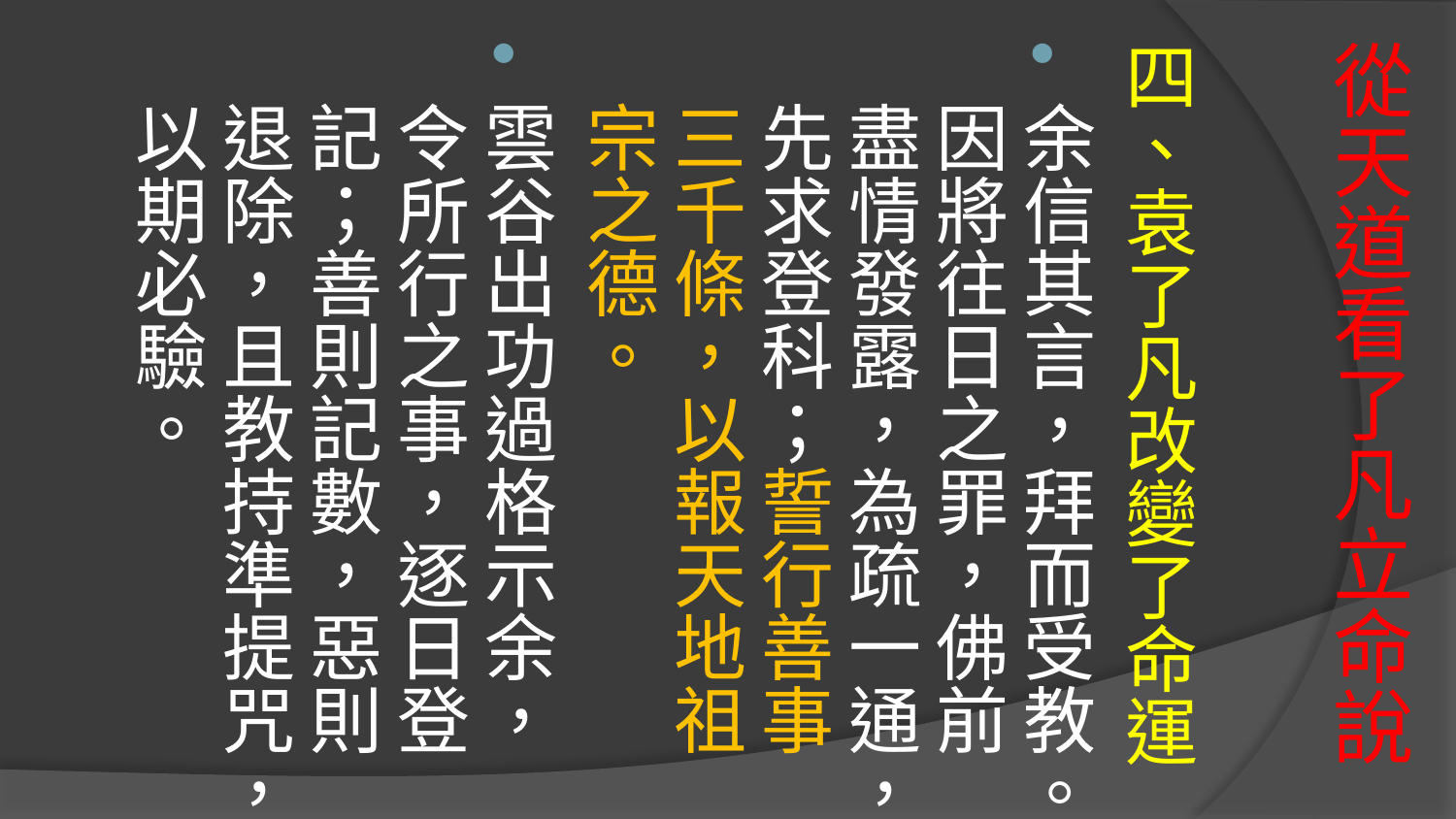

四、袁了凡改變了命運
余信其言，拜而受教。因將往日之罪，佛前盡情發露，為疏一通，先求登科；誓行善事三千條，以報天地祖宗之德。
雲谷出功過格示余，令所行之事，逐日登記；善則記數，惡則退除，且教持準提咒，以期必驗。

# 從天道看了凡立命說